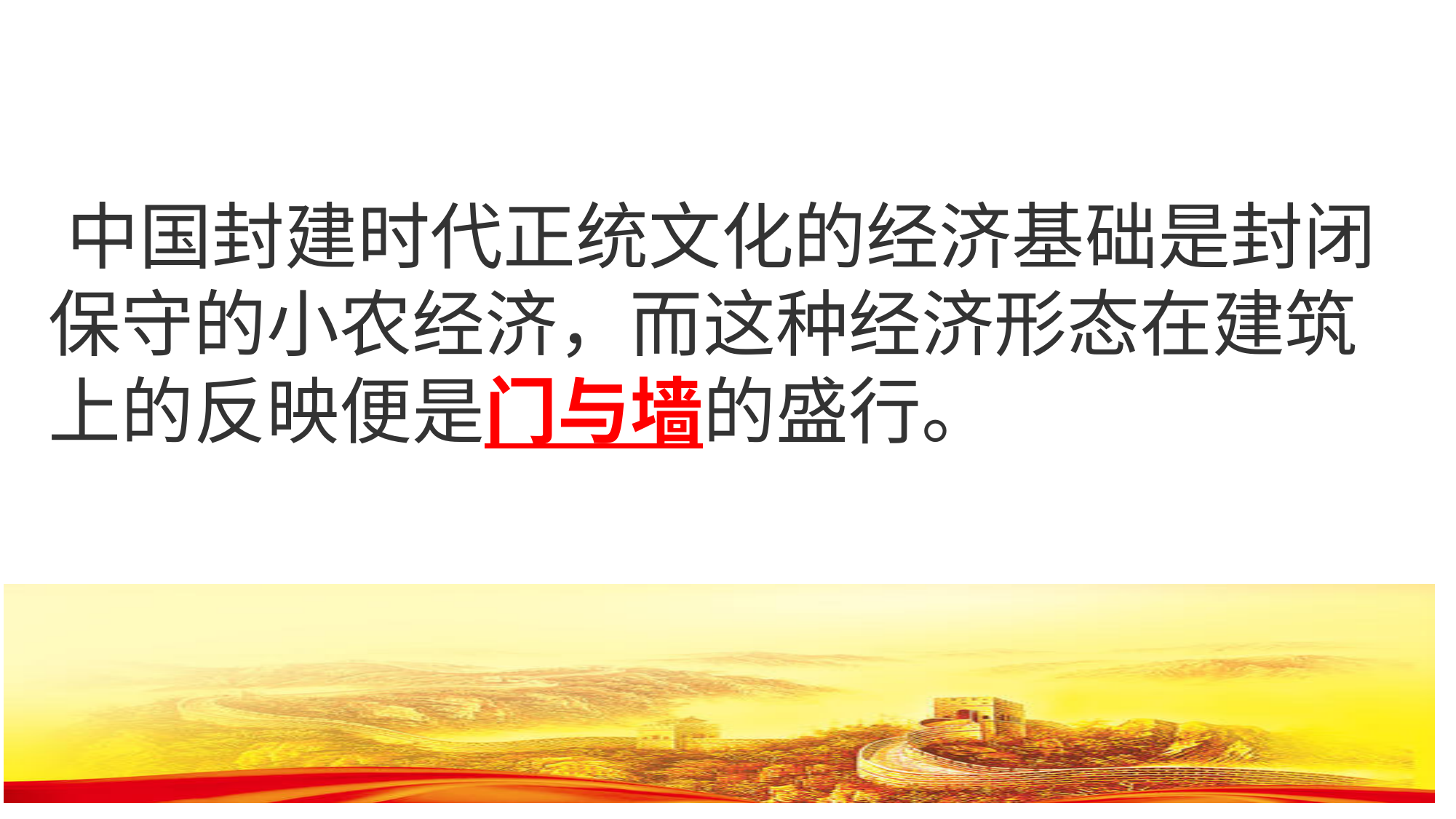

中国封建时代正统文化的经济基础是封闭保守的小农经济，而这种经济形态在建筑上的反映便是门与墙的盛行。